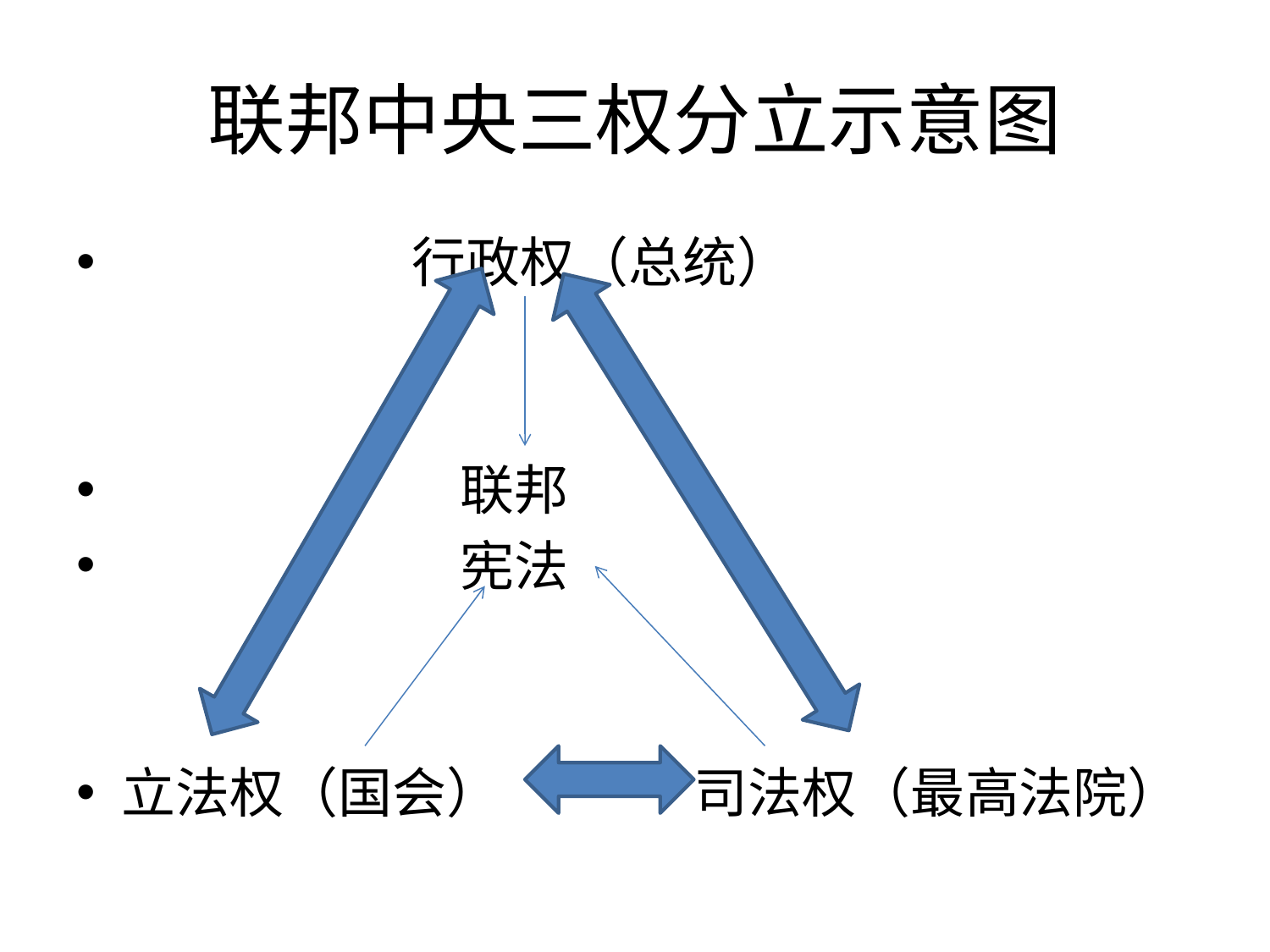

# 联邦中央三权分立示意图
                       行政权（总统）

                           联邦
                           宪法

立法权（国会）                司法权（最高法院）